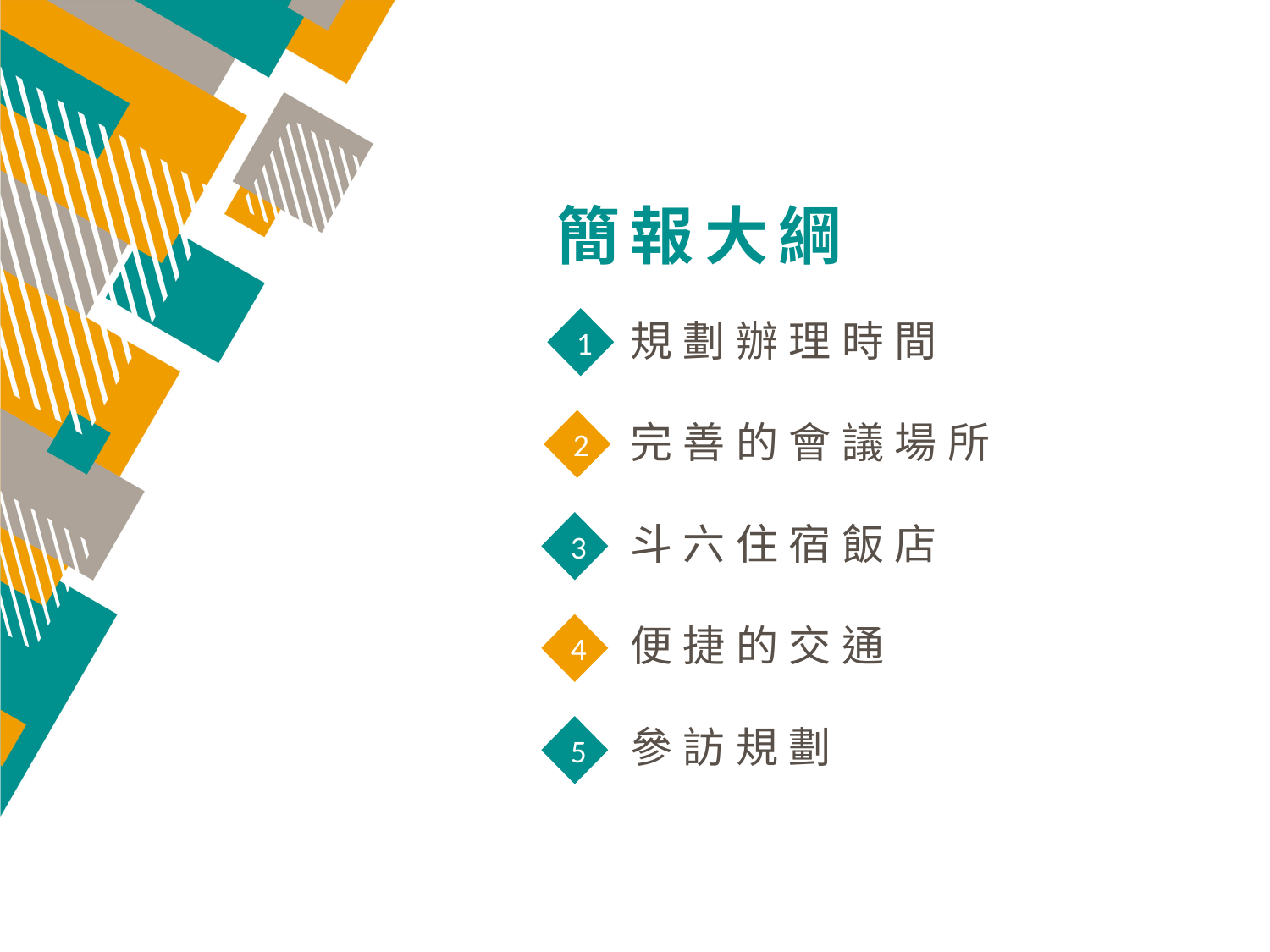

簡報大綱
1
規劃辦理時間

完善的會議場所

斗六住宿飯店

便捷的交通

參訪規劃
2
3
4
5